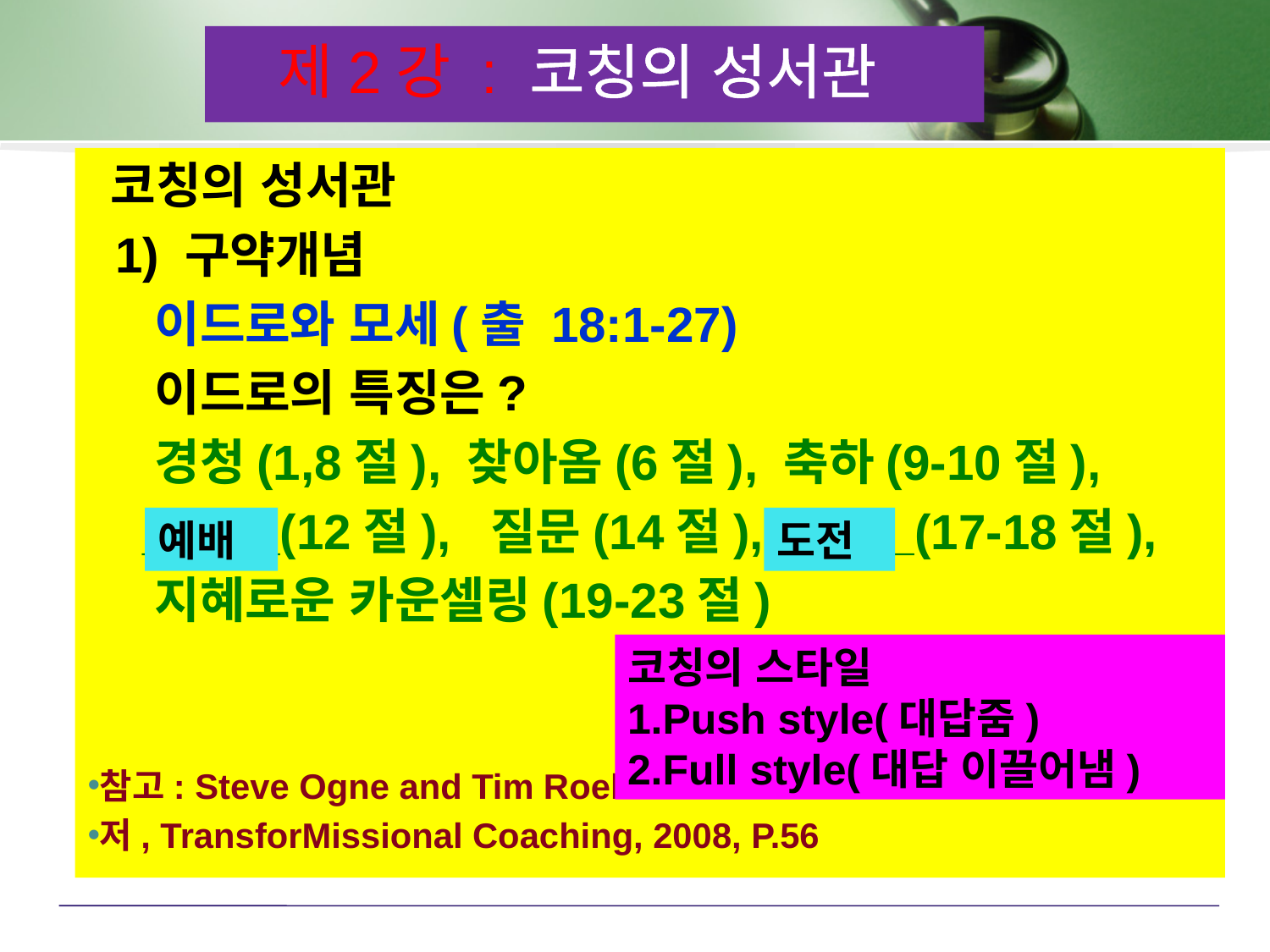

제2강 : 코칭의 성서관
 코칭의 성서관
  1) 구약개념
    이드로와 모세(출 18:1-27)
    이드로의 특징은?
    경청(1,8절), 찾아옴(6절), 축하(9-10절),
    _____(12절),  질문(14절), _____(17-18절),
    지혜로운 카운셀링(19-23절)

참고: Steve Ogne and Tim Roehl
저, TransforMissional Coaching, 2008, P.56

예배
도전
코칭의 스타일
1.Push style(대답줌)       2.Full style(대답 이끌어냄)